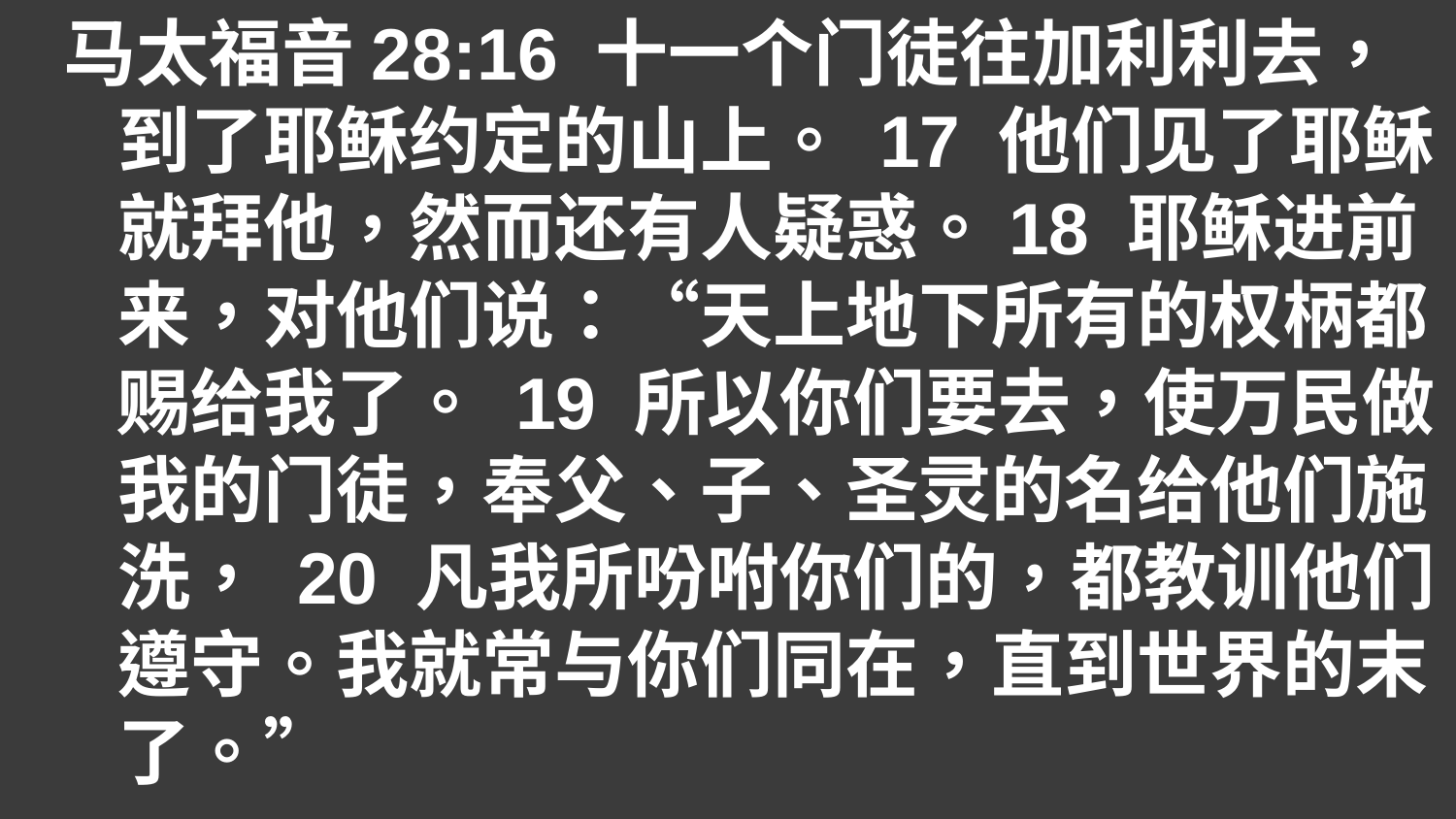

马太福音28:16 十一个门徒往加利利去，到了耶稣约定的山上。 17 他们见了耶稣就拜他，然而还有人疑惑。18 耶稣进前来，对他们说：“天上地下所有的权柄都赐给我了。 19 所以你们要去，使万民做我的门徒，奉父、子、圣灵的名给他们施洗， 20 凡我所吩咐你们的，都教训他们遵守。我就常与你们同在，直到世界的末了。”